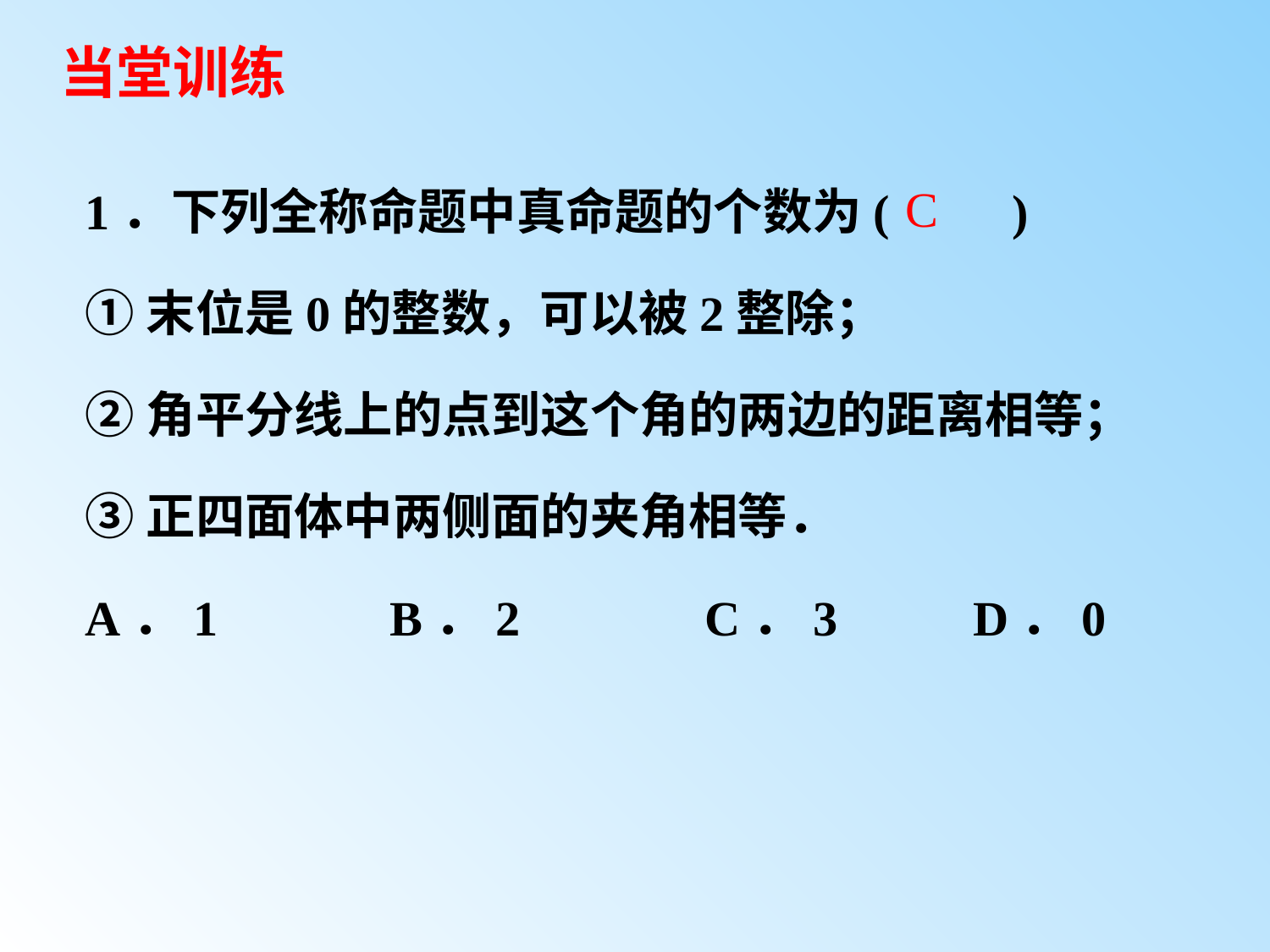

# 当堂训练
1．下列全称命题中真命题的个数为(　　)
①末位是0的整数，可以被2整除；
②角平分线上的点到这个角的两边的距离相等；
③正四面体中两侧面的夹角相等．
A．1　　　B．2               C．3           D．0
C